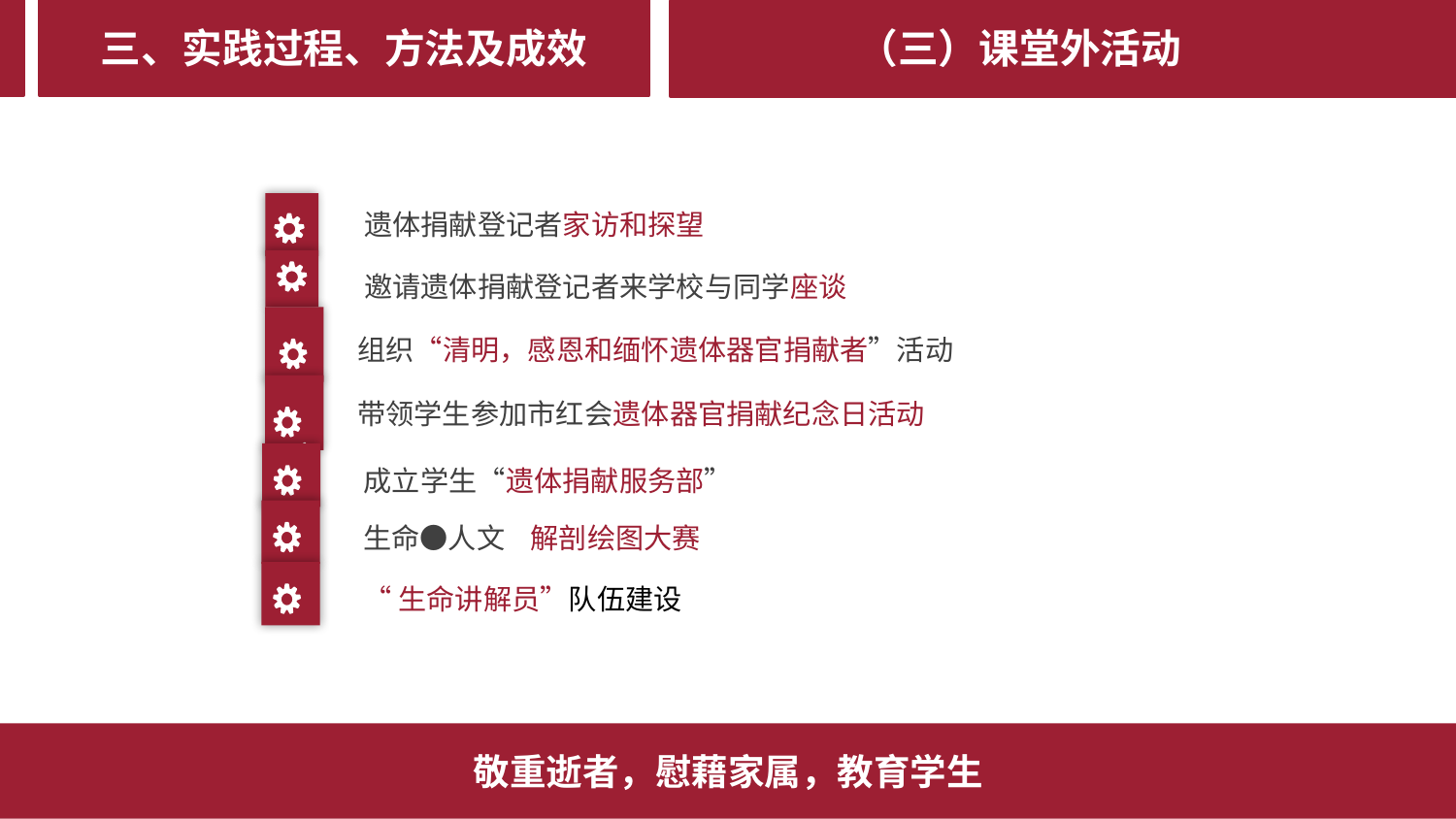

三、实践过程、方法及成效

（三）课堂外活动

遗体捐献登记者家访和探望

邀请遗体捐献登记者来学校与同学座谈

组织“清明，感恩和缅怀遗体器官捐献者”活动

带领学生参加市红会遗体器官捐献纪念日活动

成立学生“遗体捐献服务部”

生命●人文    解剖绘图大赛

“生命讲解员”队伍建设

敬重逝者，慰藉家属，教育学生